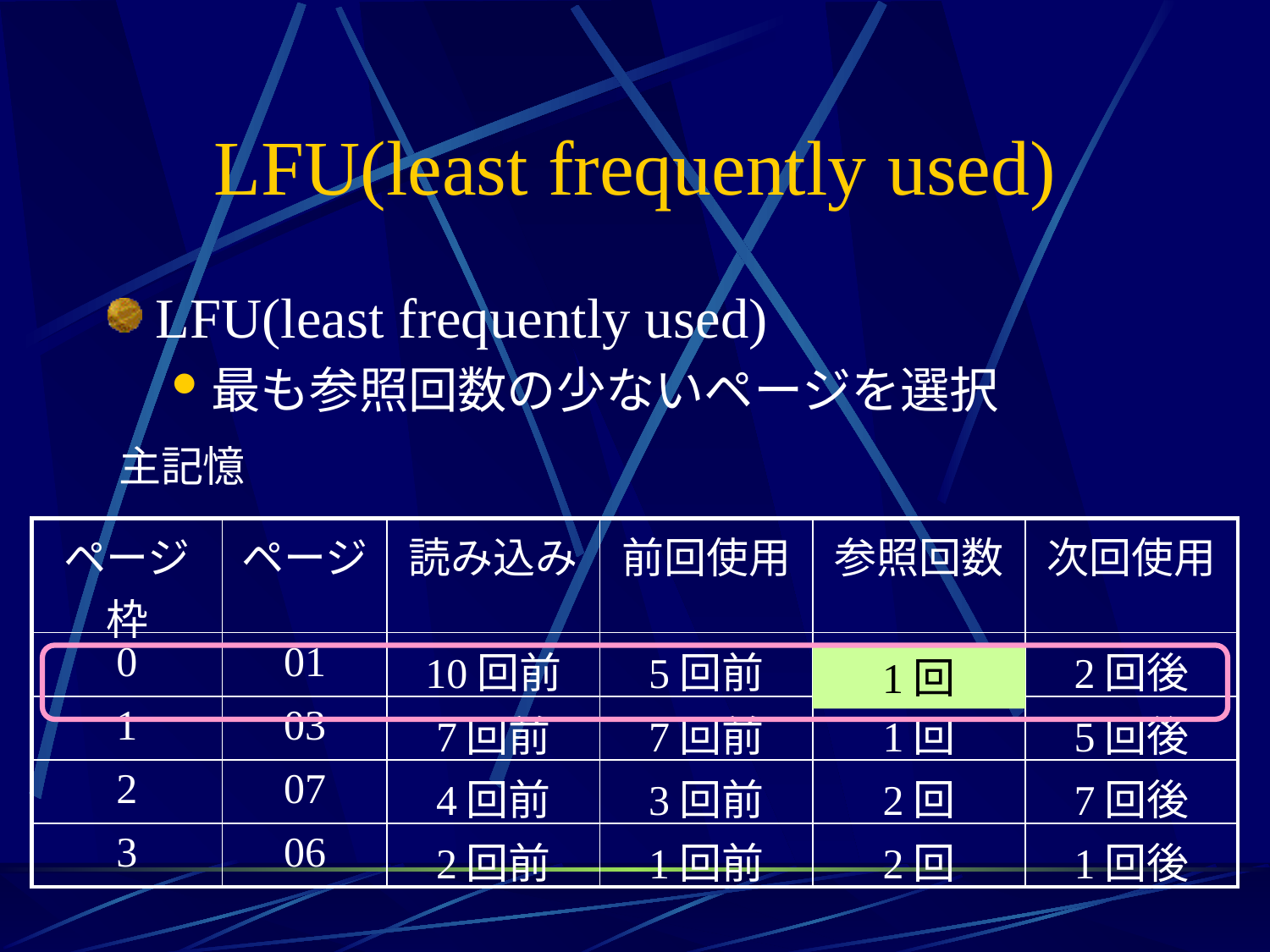

# LFU(least frequently used)
LFU(least frequently used)
最も参照回数の少ないページを選択
主記憶
| ページ枠 | ページ | 読み込み | 前回使用 | 参照回数 | 次回使用 |
| --- | --- | --- | --- | --- | --- |
| 0 | 01 | 10回前 | 5回前 | 4回 | 2回後 |
| 1 | 03 | 7回前 | 7回前 | 1回 | 5回後 |
| 2 | 07 | 4回前 | 3回前 | 2回 | 7回後 |
| 3 | 06 | 2回前 | 1回前 | 2回 | 1回後 |

1回